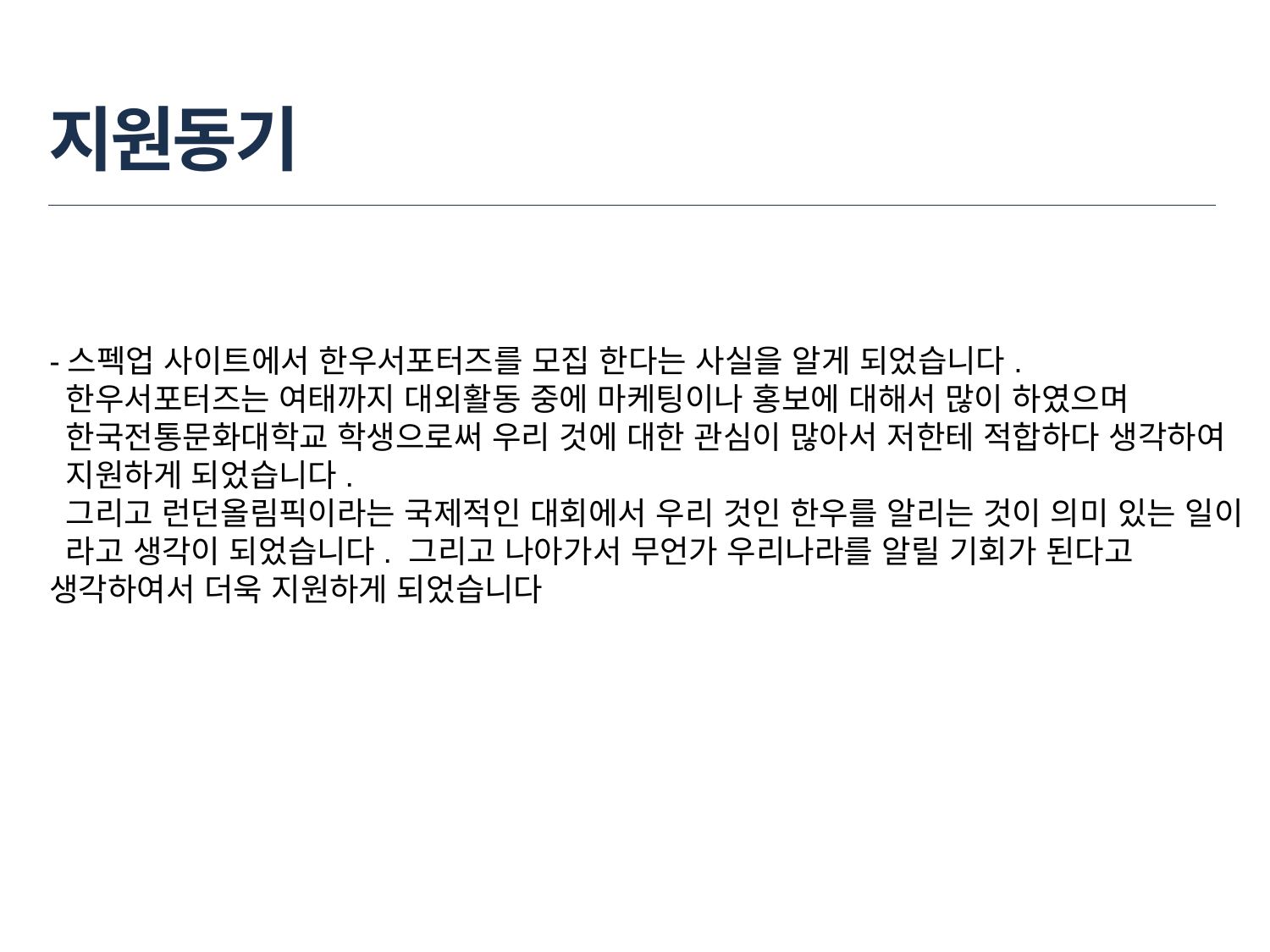

# 지원동기
-스펙업 사이트에서 한우서포터즈를 모집 한다는 사실을 알게 되었습니다.
 한우서포터즈는 여태까지 대외활동 중에 마케팅이나 홍보에 대해서 많이 하였으며
 한국전통문화대학교 학생으로써 우리 것에 대한 관심이 많아서 저한테 적합하다 생각하여
 지원하게 되었습니다.
 그리고 런던올림픽이라는 국제적인 대회에서 우리 것인 한우를 알리는 것이 의미 있는 일이
 라고 생각이 되었습니다. 그리고 나아가서 무언가 우리나라를 알릴 기회가 된다고 생각하여서 더욱 지원하게 되었습니다